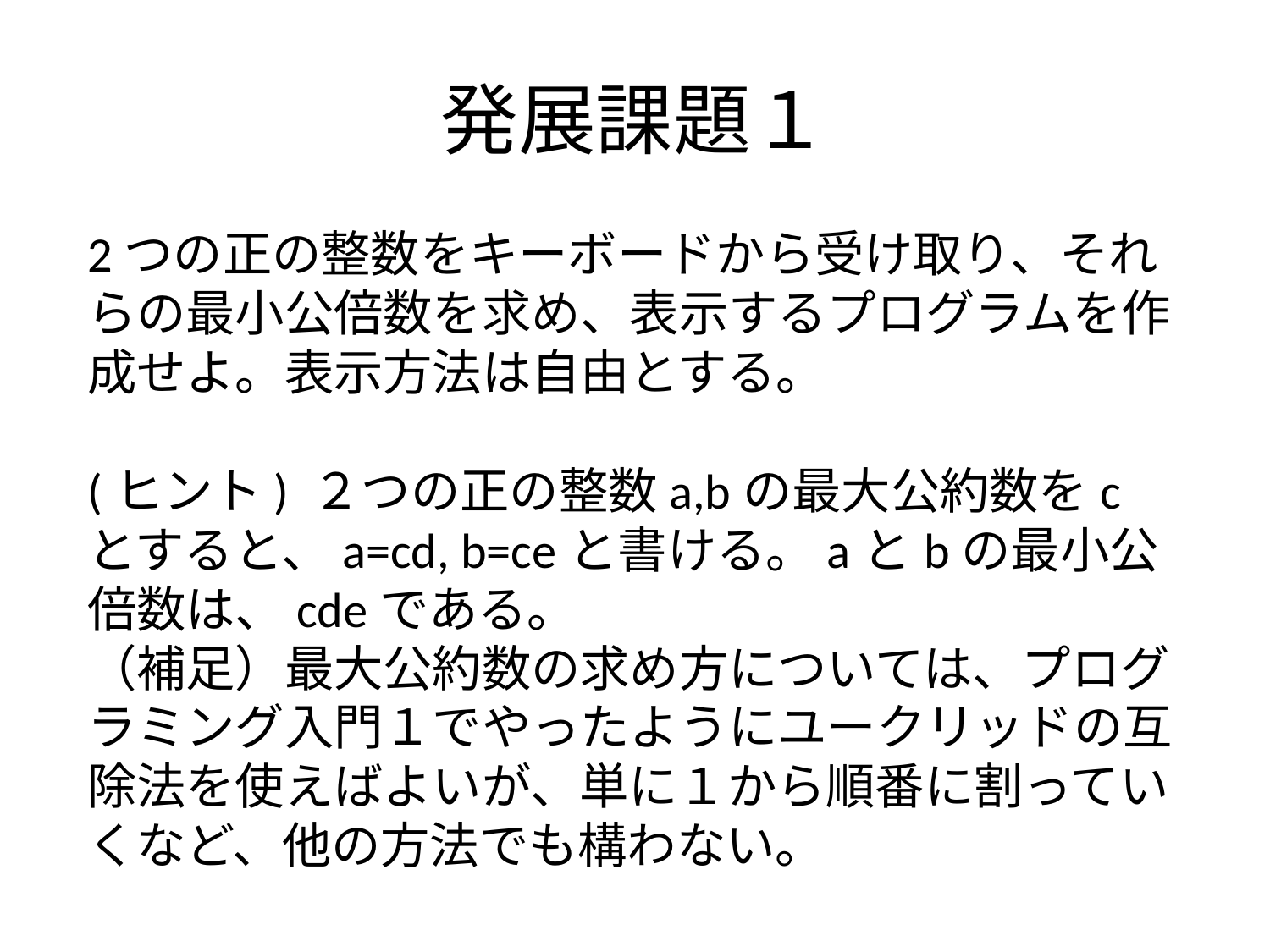

# 発展課題１
2つの正の整数をキーボードから受け取り、それらの最小公倍数を求め、表示するプログラムを作成せよ。表示方法は自由とする。

(ヒント) ２つの正の整数a,bの最大公約数をcとすると、a=cd, b=ceと書ける。aとbの最小公倍数は、cdeである。
（補足）最大公約数の求め方については、プログラミング入門１でやったようにユークリッドの互除法を使えばよいが、単に１から順番に割っていくなど、他の方法でも構わない。